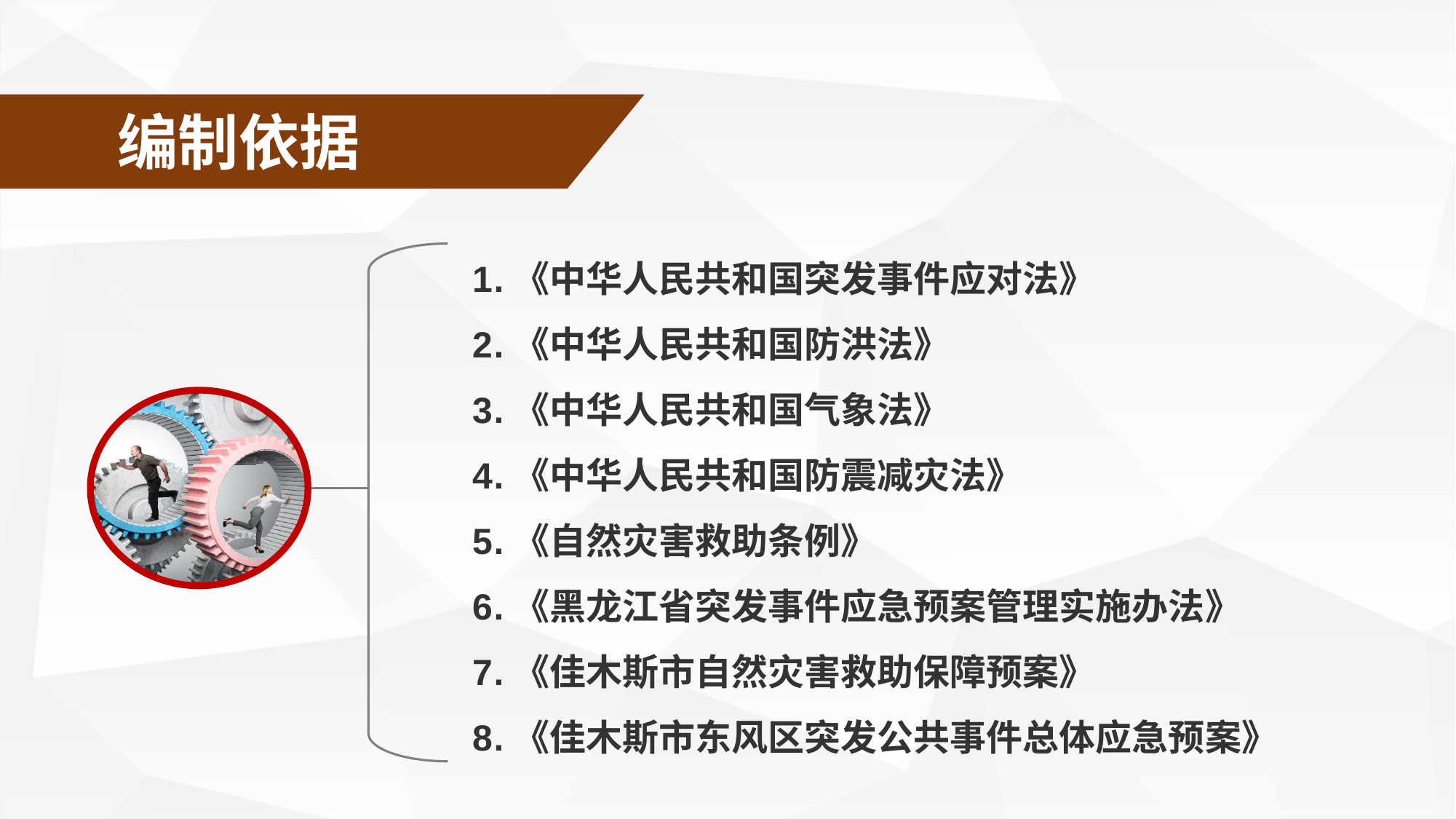

编制依据
《中华人民共和国突发事件应对法》
《中华人民共和国防洪法》
《中华人民共和国气象法》
《中华人民共和国防震减灾法》
《自然灾害救助条例》
《黑龙江省突发事件应急预案管理实施办法》
《佳木斯市自然灾害救助保障预案》
《佳木斯市东风区突发公共事件总体应急预案》